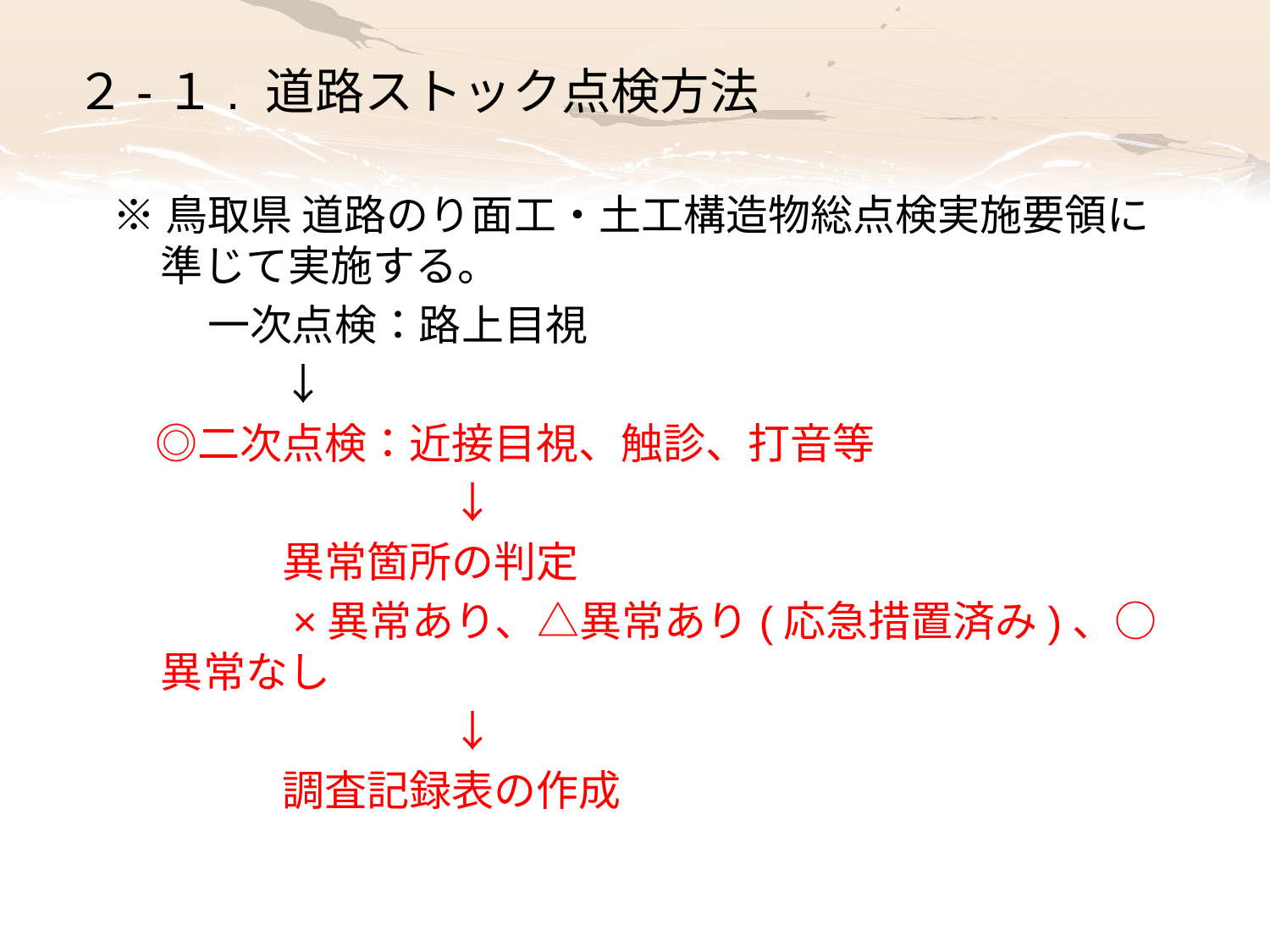

# ２-１. 道路ストック点検方法
※鳥取県 道路のり面工・土工構造物総点検実施要領に準じて実施する。
　 　一次点検：路上目視
　　　　↓
　◎二次点検：近接目視、触診、打音等
　　　　　　　　↓
　　　　異常箇所の判定
　　　　×異常あり、△異常あり(応急措置済み)、○異常なし
　　　　　　　　↓
　　　　調査記録表の作成